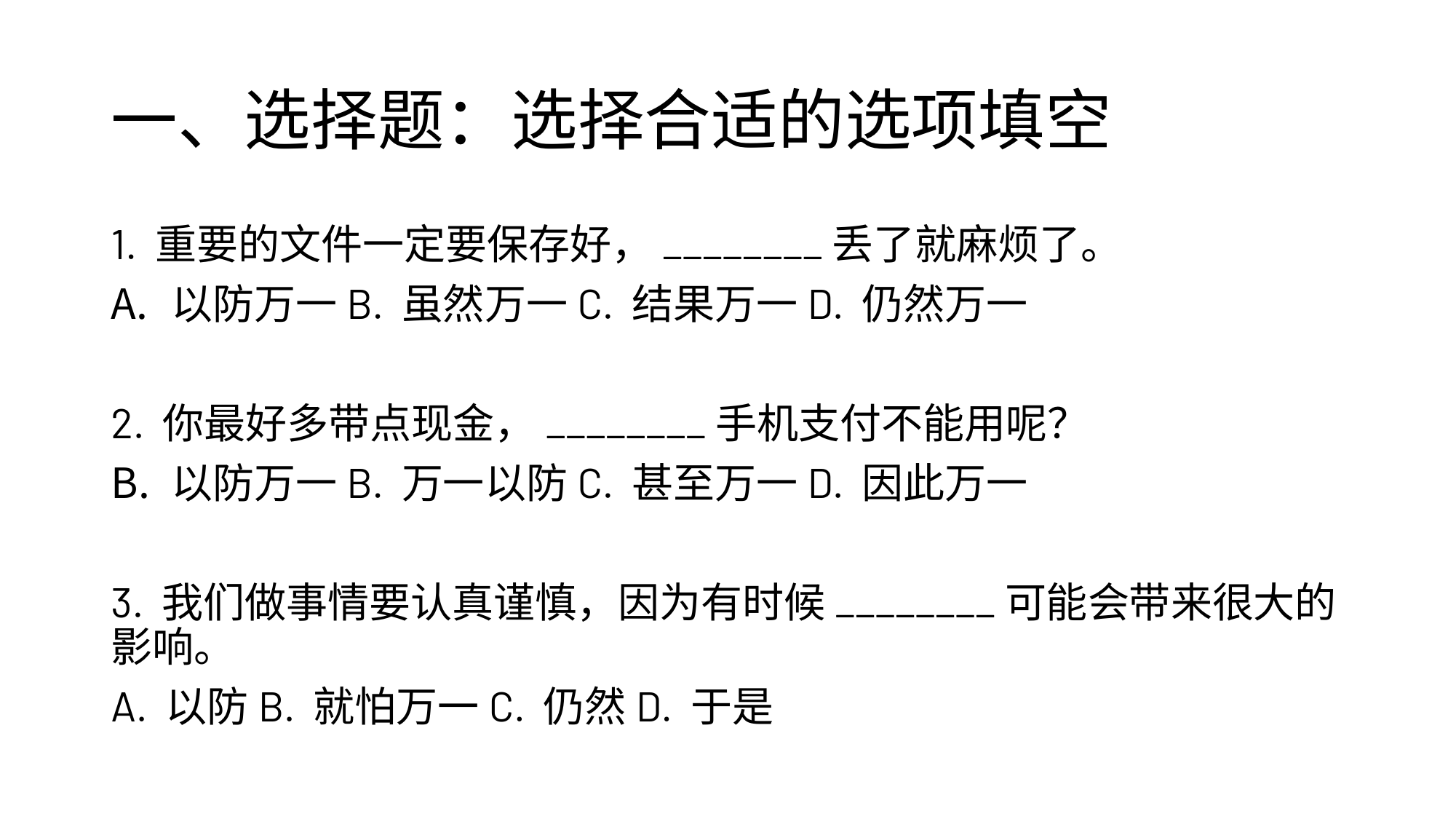

# 一、选择题：选择合适的选项填空
1. 重要的文件一定要保存好，________丢了就麻烦了。
以防万一B. 虽然万一C. 结果万一D. 仍然万一

2. 你最好多带点现金，________手机支付不能用呢？
以防万一B. 万一以防C. 甚至万一D. 因此万一

3. 我们做事情要认真谨慎，因为有时候________可能会带来很大的影响。
A. 以防B. 就怕万一C. 仍然D. 于是